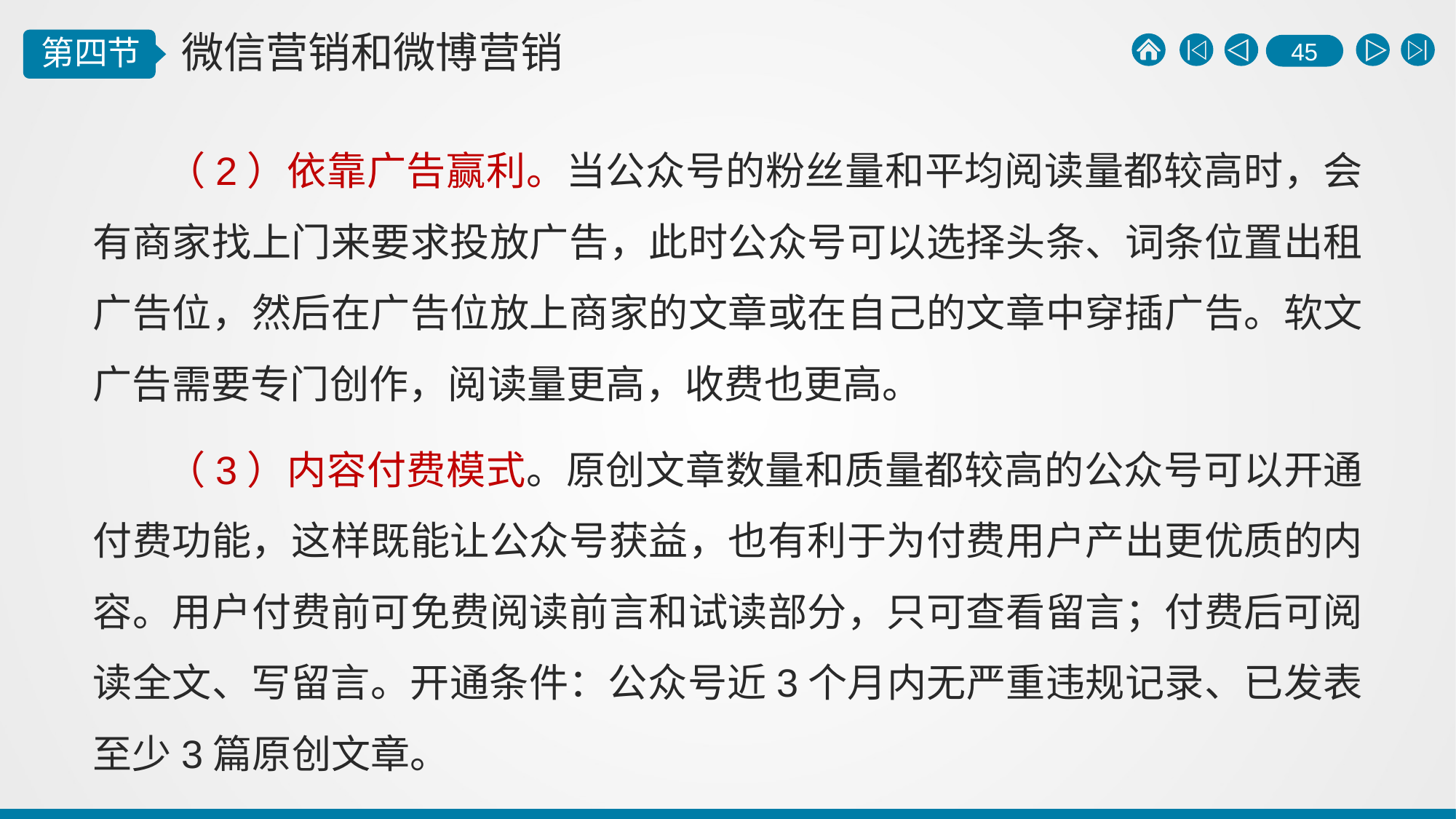

（2）依靠广告赢利。当公众号的粉丝量和平均阅读量都较高时，会有商家找上门来要求投放广告，此时公众号可以选择头条、词条位置出租广告位，然后在广告位放上商家的文章或在自己的文章中穿插广告。软文广告需要专门创作，阅读量更高，收费也更高。
（3）内容付费模式。原创文章数量和质量都较高的公众号可以开通付费功能，这样既能让公众号获益，也有利于为付费用户产出更优质的内容。用户付费前可免费阅读前言和试读部分，只可查看留言；付费后可阅读全文、写留言。开通条件：公众号近3个月内无严重违规记录、已发表至少3篇原创文章。